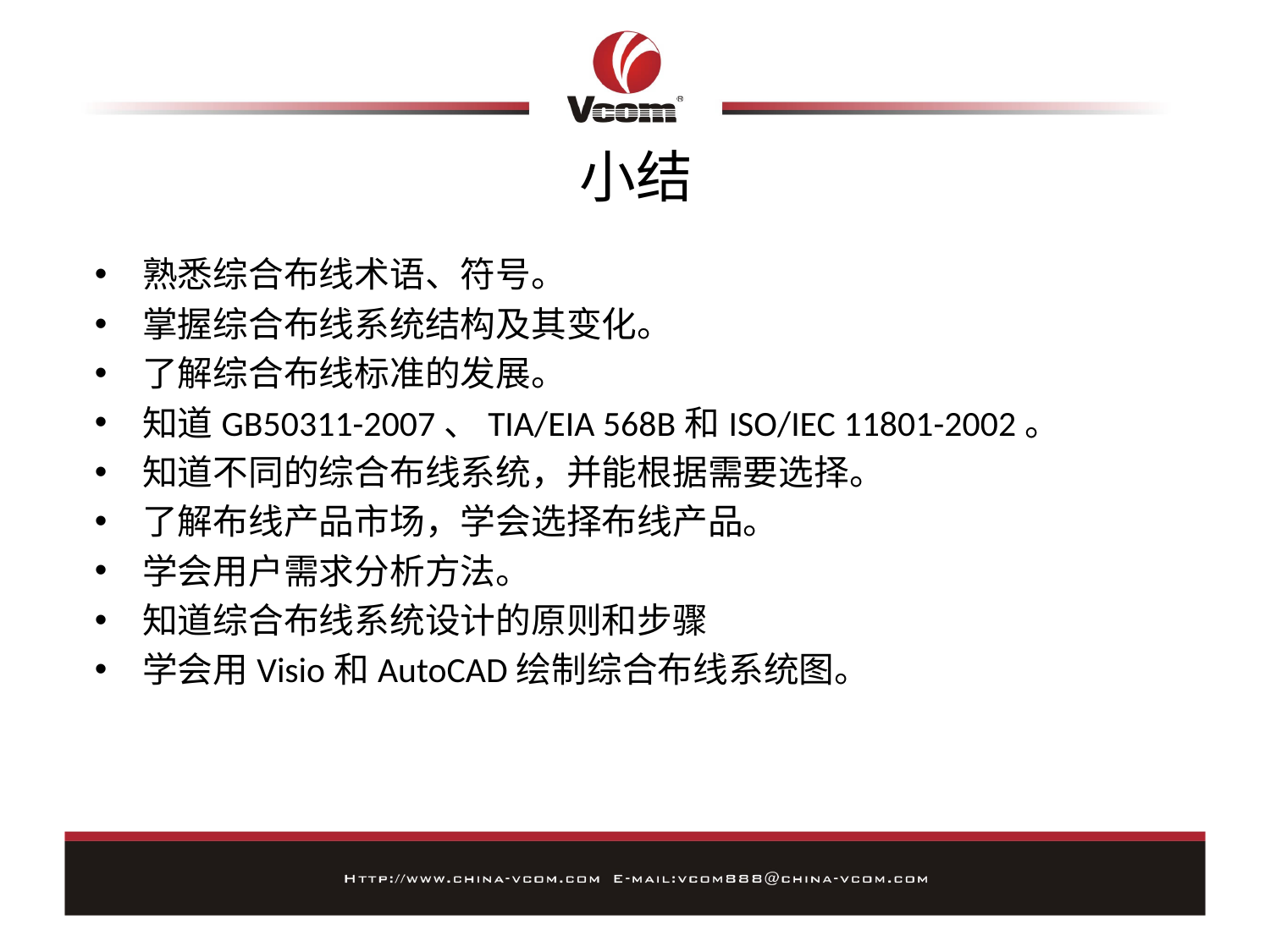

# 小结
熟悉综合布线术语、符号。
掌握综合布线系统结构及其变化。
了解综合布线标准的发展。
知道GB50311-2007、TIA/EIA 568B和ISO/IEC 11801-2002。
知道不同的综合布线系统，并能根据需要选择。
了解布线产品市场，学会选择布线产品。
学会用户需求分析方法。
知道综合布线系统设计的原则和步骤
学会用Visio和AutoCAD绘制综合布线系统图。